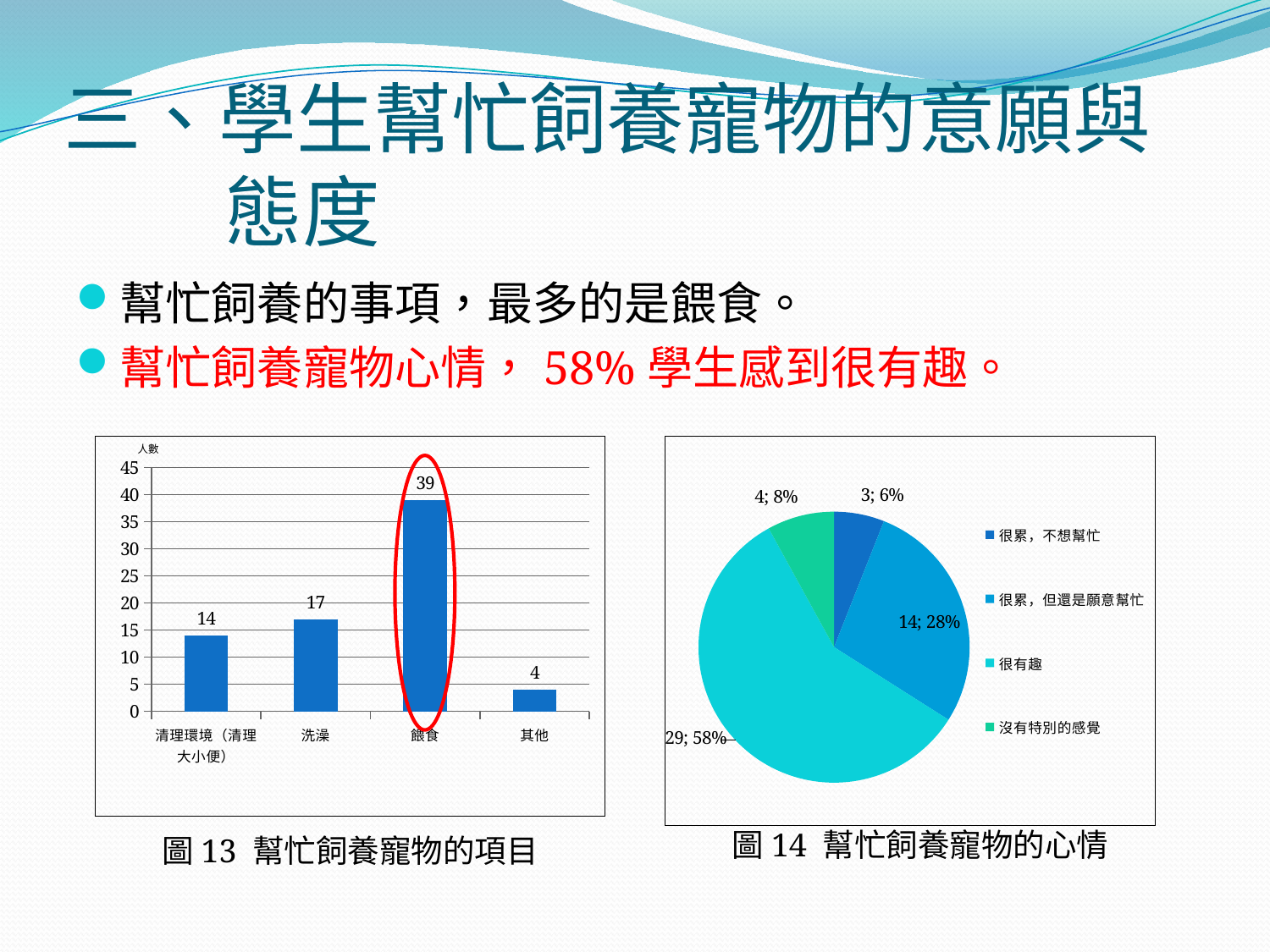

# 三、學生幫忙飼養寵物的意願與態度
幫忙飼養的事項，最多的是餵食。
幫忙飼養寵物心情，58%學生感到很有趣。

### Chart

| Category | 全部 |
|---|---|
| 清理環境（清理大小便） | 14.0 |
| 洗澡 | 17.0 |
| 餵食 | 39.0 |
| 其他 | 4.0 |
人數

### Chart

| Category |  |
|---|---|
| 很累，不想幫忙 | 3.0 |
| 很累，但還是願意幫忙 | 14.0 |
| 很有趣 | 29.0 |
| 沒有特別的感覺 | 4.0 |
圖14 幫忙飼養寵物的心情
圖13 幫忙飼養寵物的項目